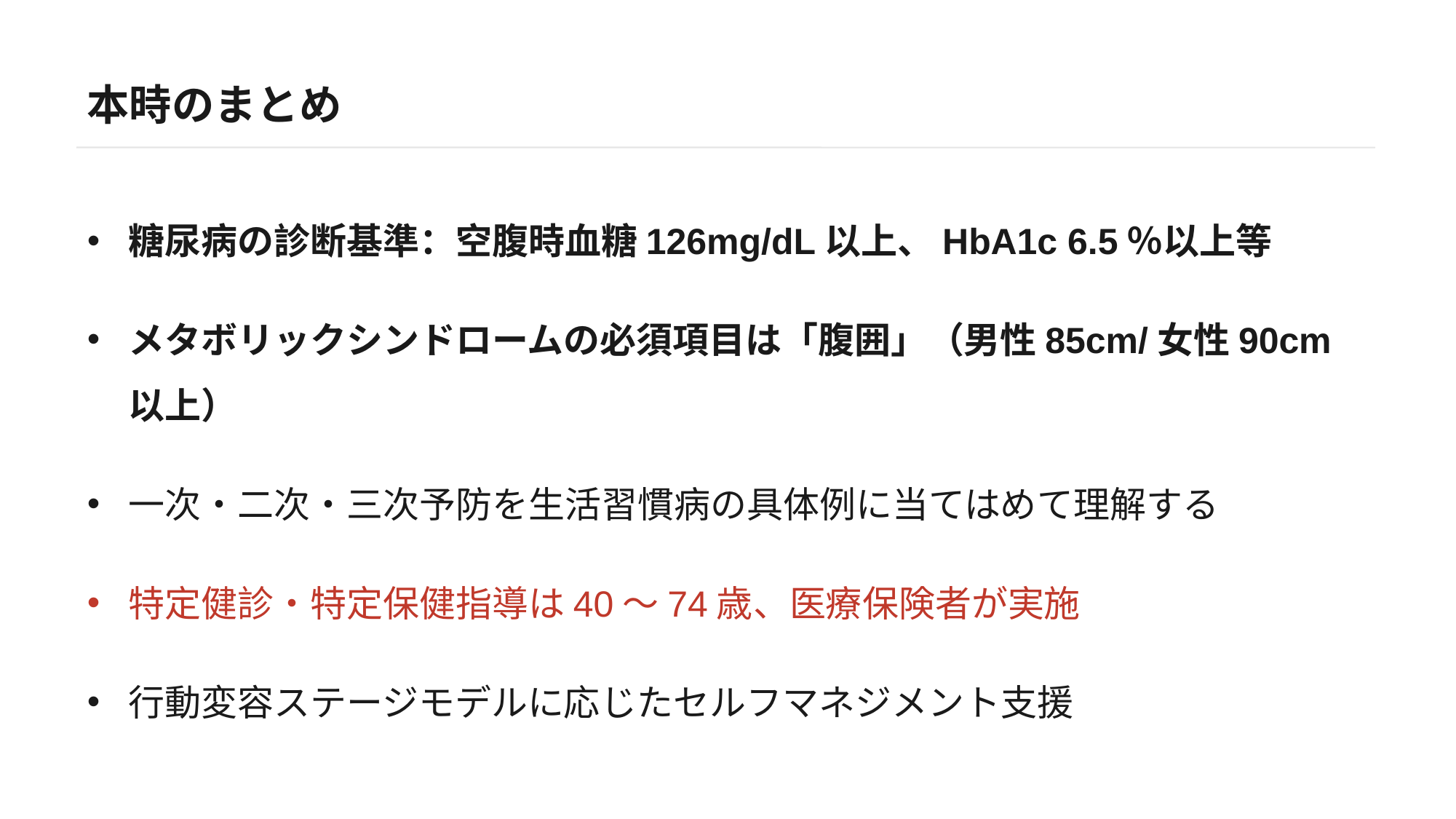

本時のまとめ

糖尿病の診断基準：空腹時血糖126mg/dL以上、HbA1c 6.5％以上等
メタボリックシンドロームの必須項目は「腹囲」（男性85cm/女性90cm以上）
一次・二次・三次予防を生活習慣病の具体例に当てはめて理解する
特定健診・特定保健指導は40〜74歳、医療保険者が実施
行動変容ステージモデルに応じたセルフマネジメント支援